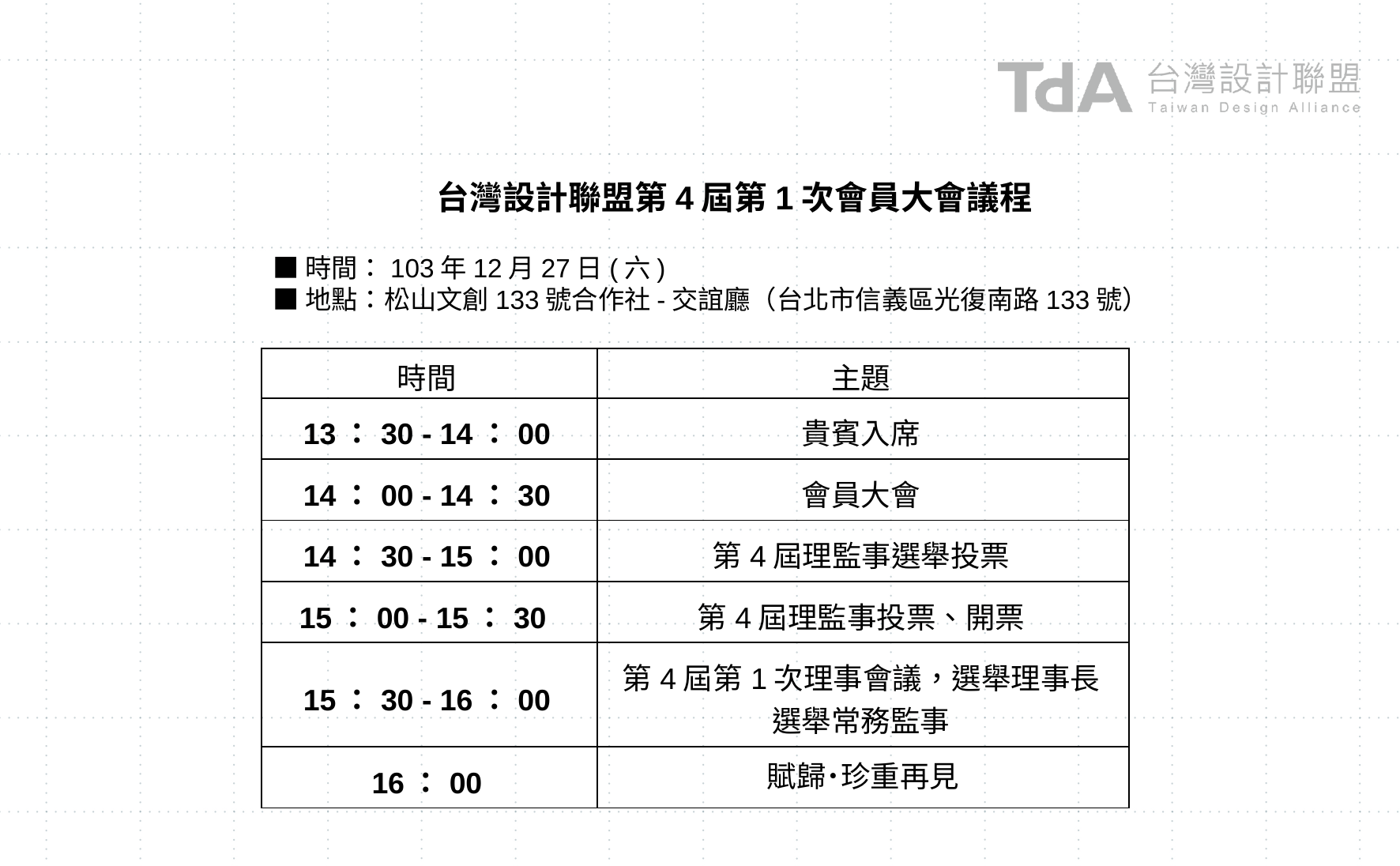

台灣設計聯盟第4屆第1次會員大會議程
■時間：103年12月27日(六)
■地點：松山文創133號合作社-交誼廳（台北市信義區光復南路133號）
| 時間 | 主題 |
| --- | --- |
| 13：30 - 14：00 | 貴賓入席 |
| 14：00 - 14：30 | 會員大會 |
| 14：30 - 15：00 | 第4屆理監事選舉投票 |
| 15：00 - 15：30 | 第4屆理監事投票、開票 |
| 15：30 - 16：00 | 第4屆第1次理事會議，選舉理事長 選舉常務監事 |
| 16：00 | 賦歸˙珍重再見 |